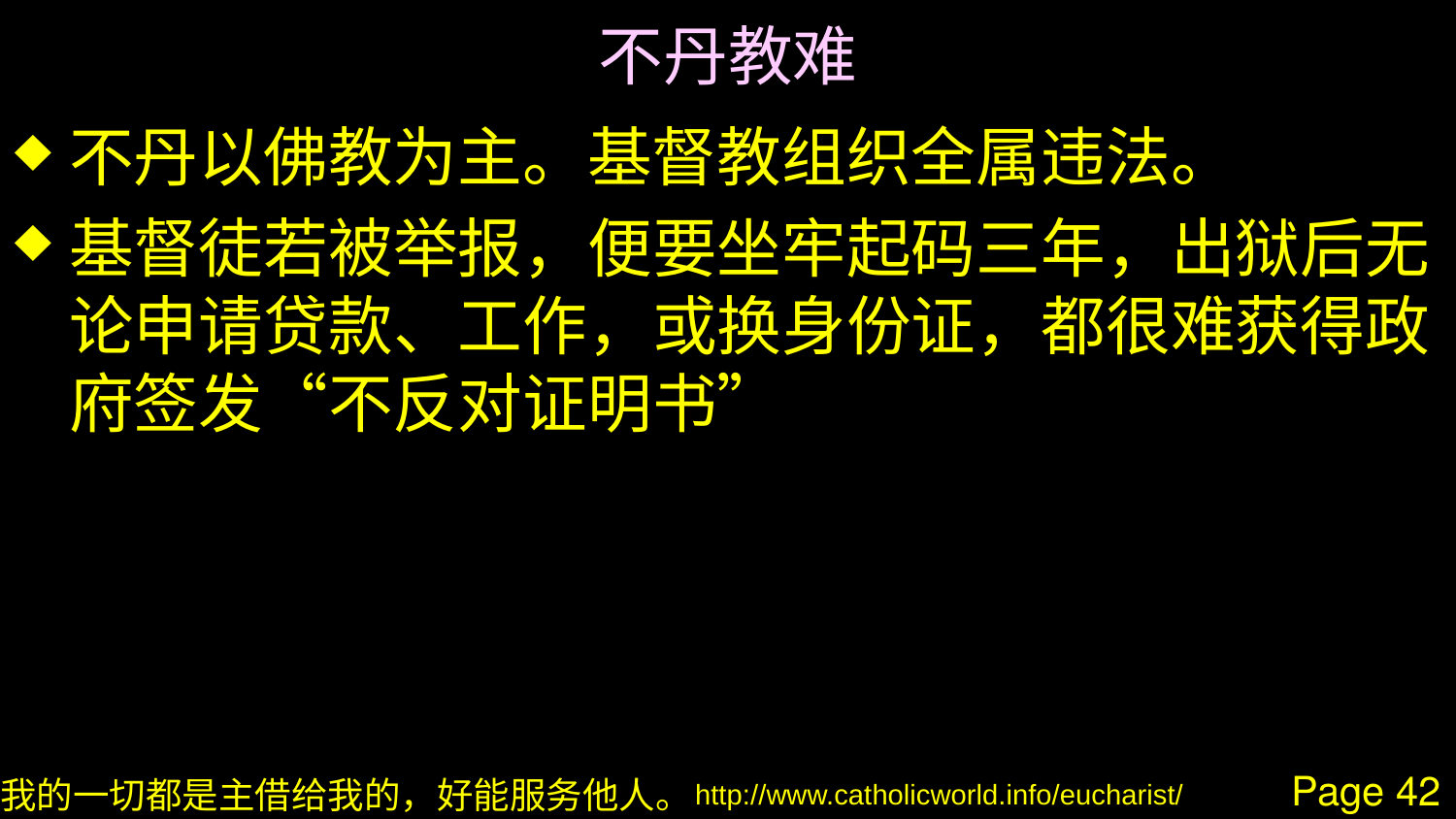

# 不丹教难
不丹以佛教为主。基督教组织全属违法。
基督徒若被举报，便要坐牢起码三年，出狱后无论申请贷款、工作，或换身份证，都很难获得政府签发“不反对证明书”